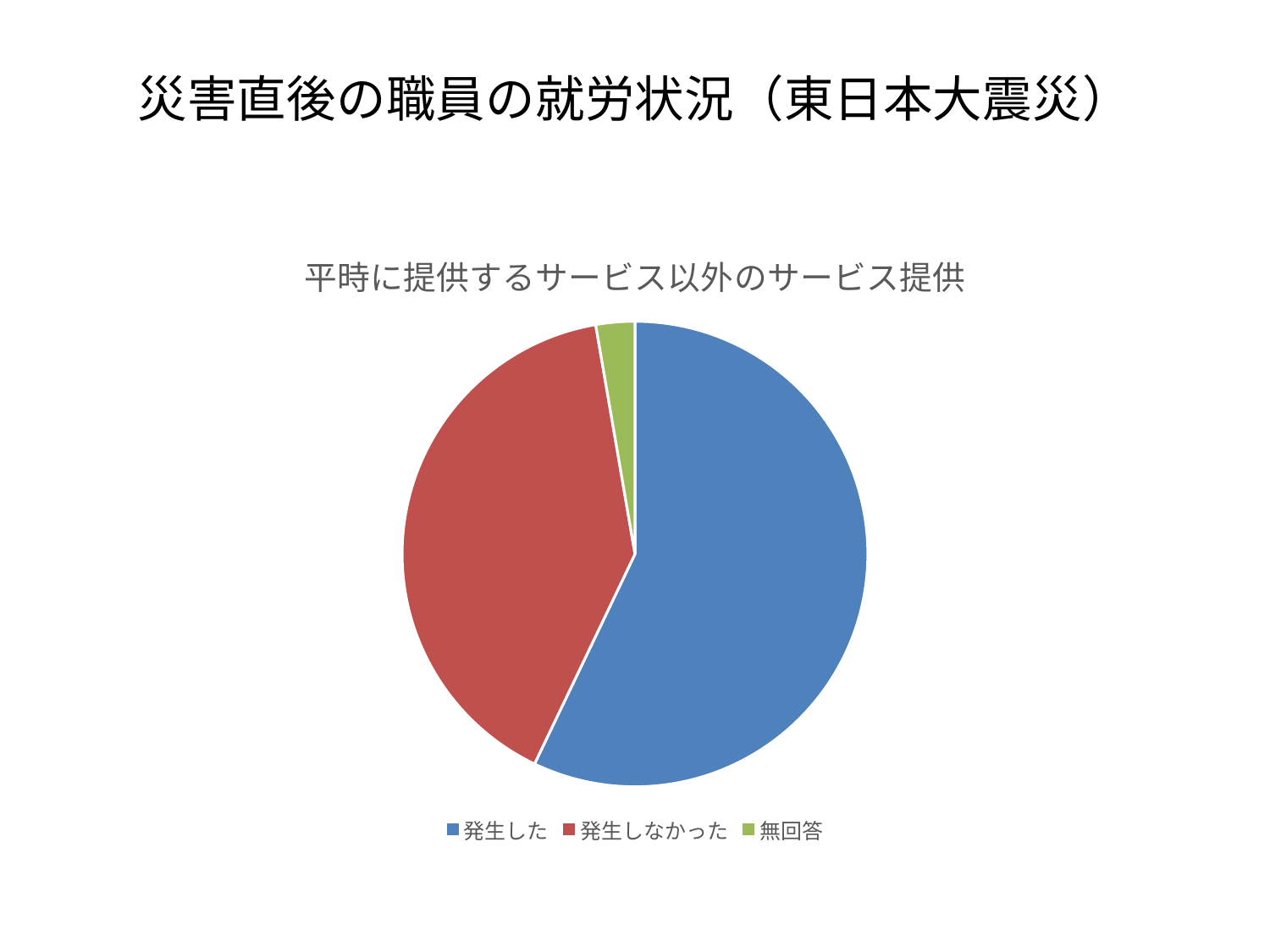

# 災害直後の職員の就労状況（東日本大震災）

### Chart:

| Category | 平時に提供するサービス以外のサービス提供 |
|---|---|
| 発生した | 57.1 |
| 発生しなかった | 40.2 |
| 無回答 | 2.7 |